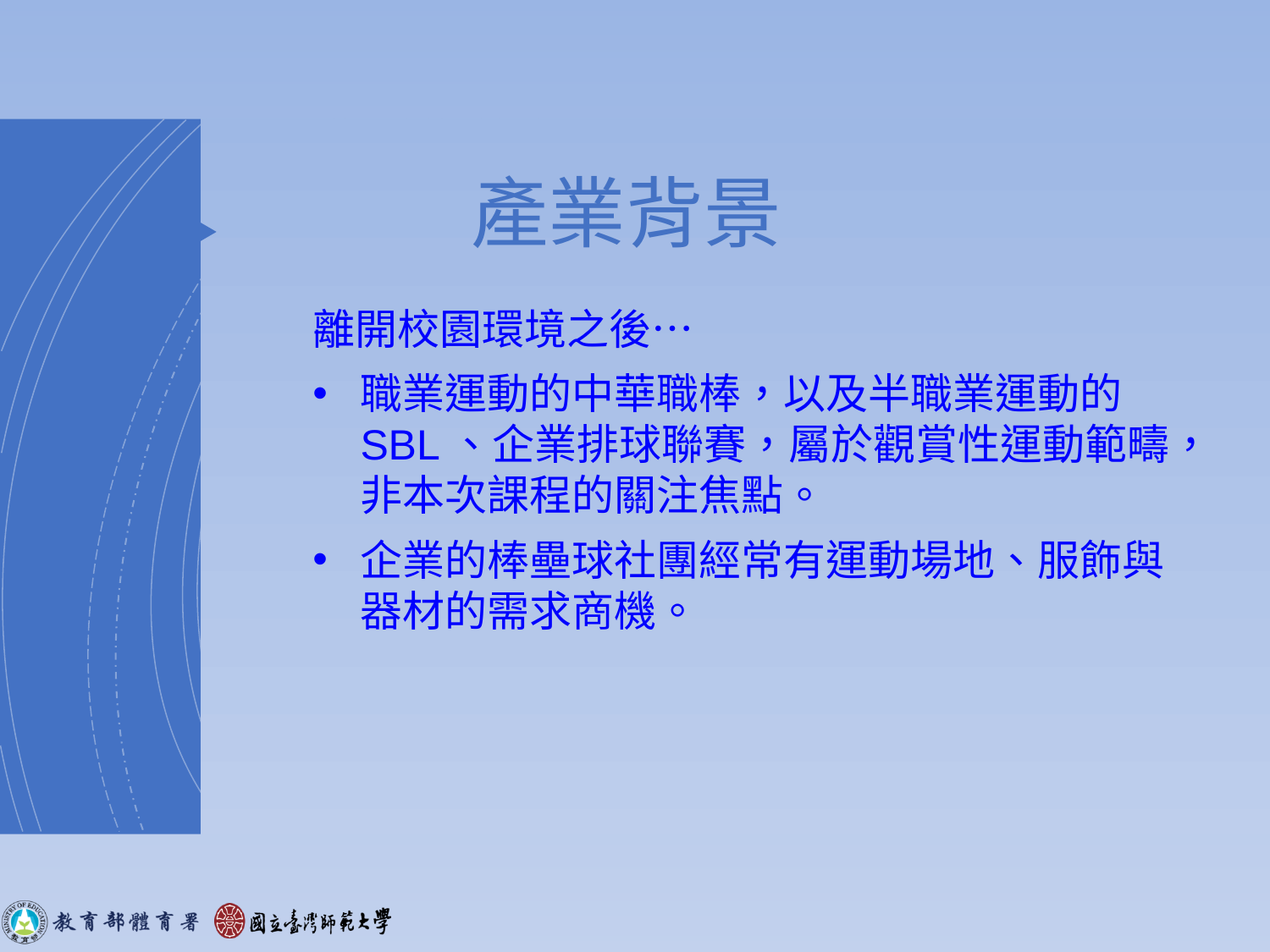

# 產業背景

離開校園環境之後…
職業運動的中華職棒，以及半職業運動的SBL、企業排球聯賽，屬於觀賞性運動範疇，非本次課程的關注焦點。
企業的棒壘球社團經常有運動場地、服飾與器材的需求商機。